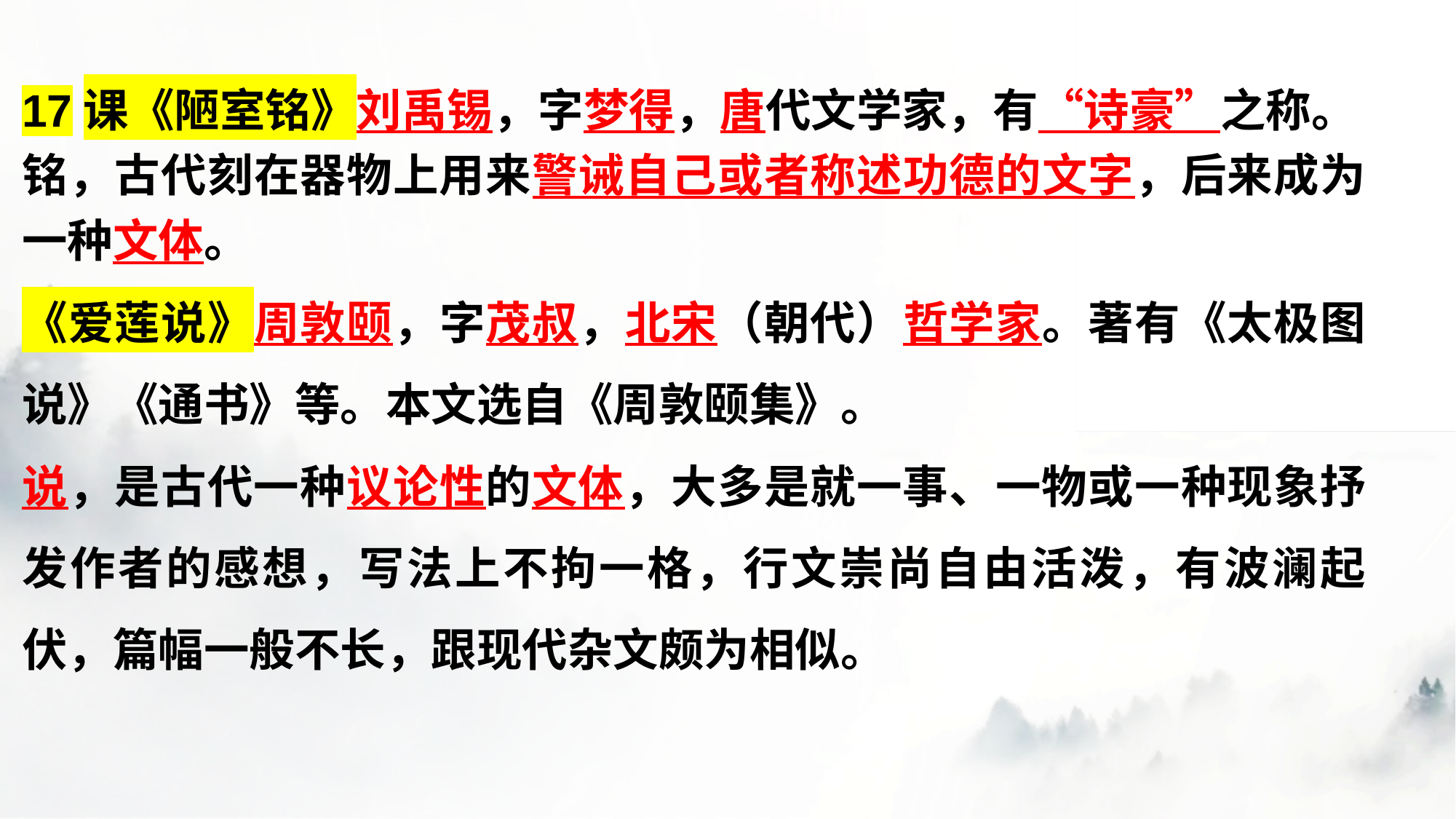

17课《陋室铭》刘禹锡，字梦得，唐代文学家，有“诗豪”之称。
铭，古代刻在器物上用来警诫自己或者称述功德的文字，后来成为一种文体。
《爱莲说》周敦颐，字茂叔，北宋（朝代）哲学家。著有《太极图说》《通书》等。本文选自《周敦颐集》。
说，是古代一种议论性的文体，大多是就一事、一物或一种现象抒发作者的感想，写法上不拘一格，行文崇尚自由活泼，有波澜起伏，篇幅一般不长，跟现代杂文颇为相似。